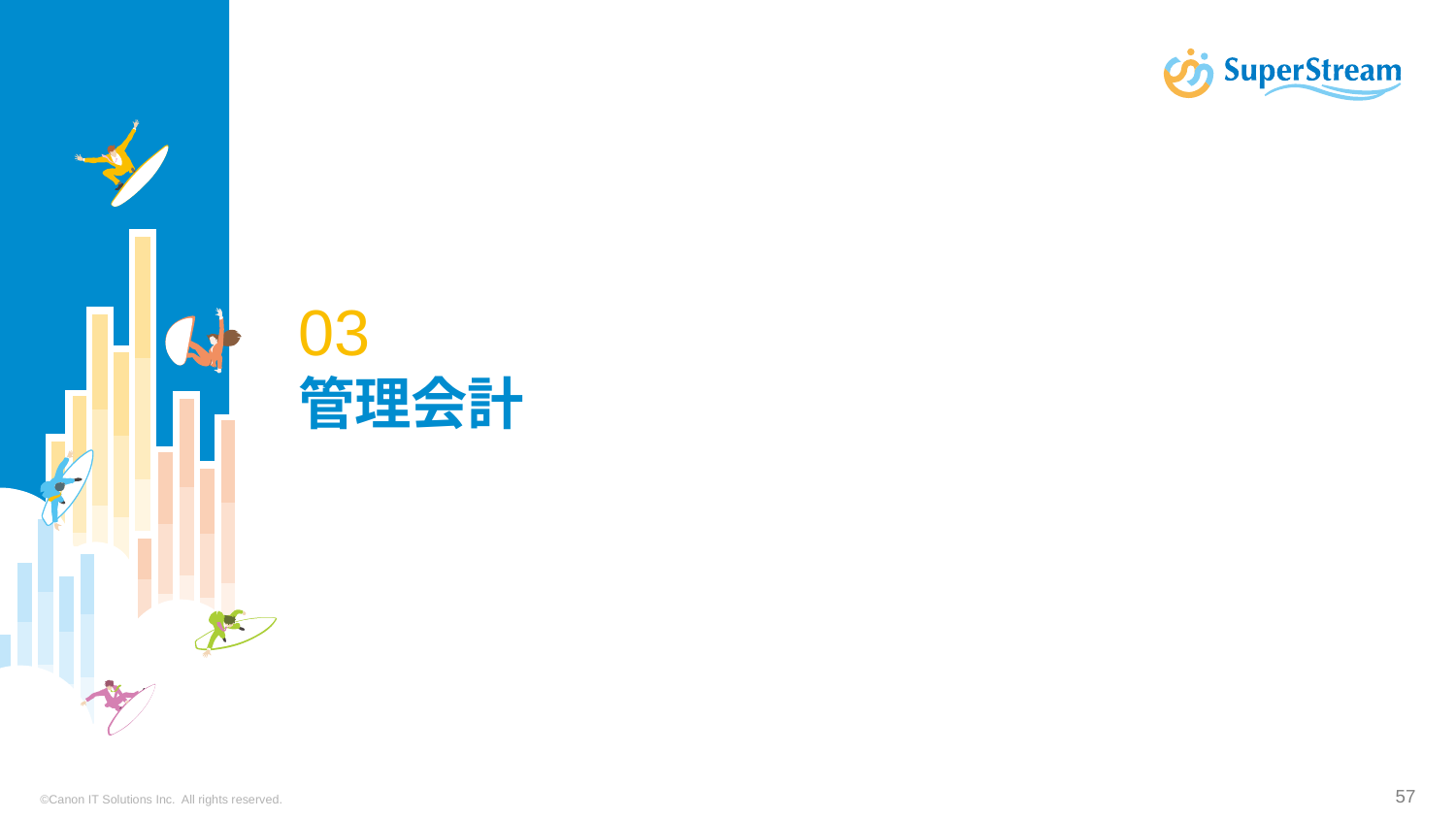

# 03 管理会計
©Canon IT Solutions Inc.  All rights reserved.
57